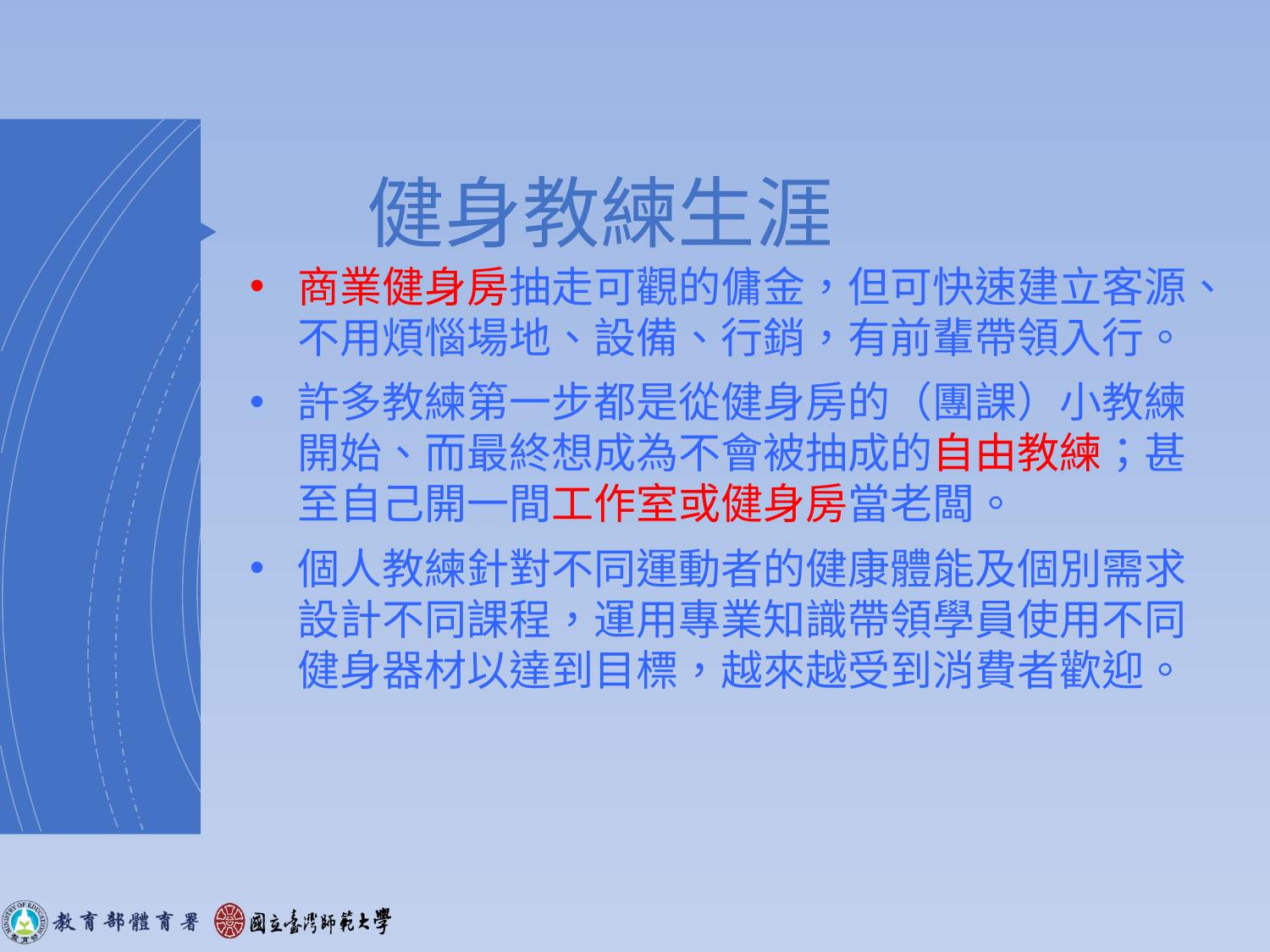

# 健身教練生涯

商業健身房抽走可觀的傭金，但可快速建立客源、不用煩惱場地、設備、行銷，有前輩帶領入行。
許多教練第一步都是從健身房的（團課）小教練開始、而最終想成為不會被抽成的自由教練；甚至自己開一間工作室或健身房當老闆。
個人教練針對不同運動者的健康體能及個別需求設計不同課程，運用專業知識帶領學員使用不同健身器材以達到目標，越來越受到消費者歡迎。